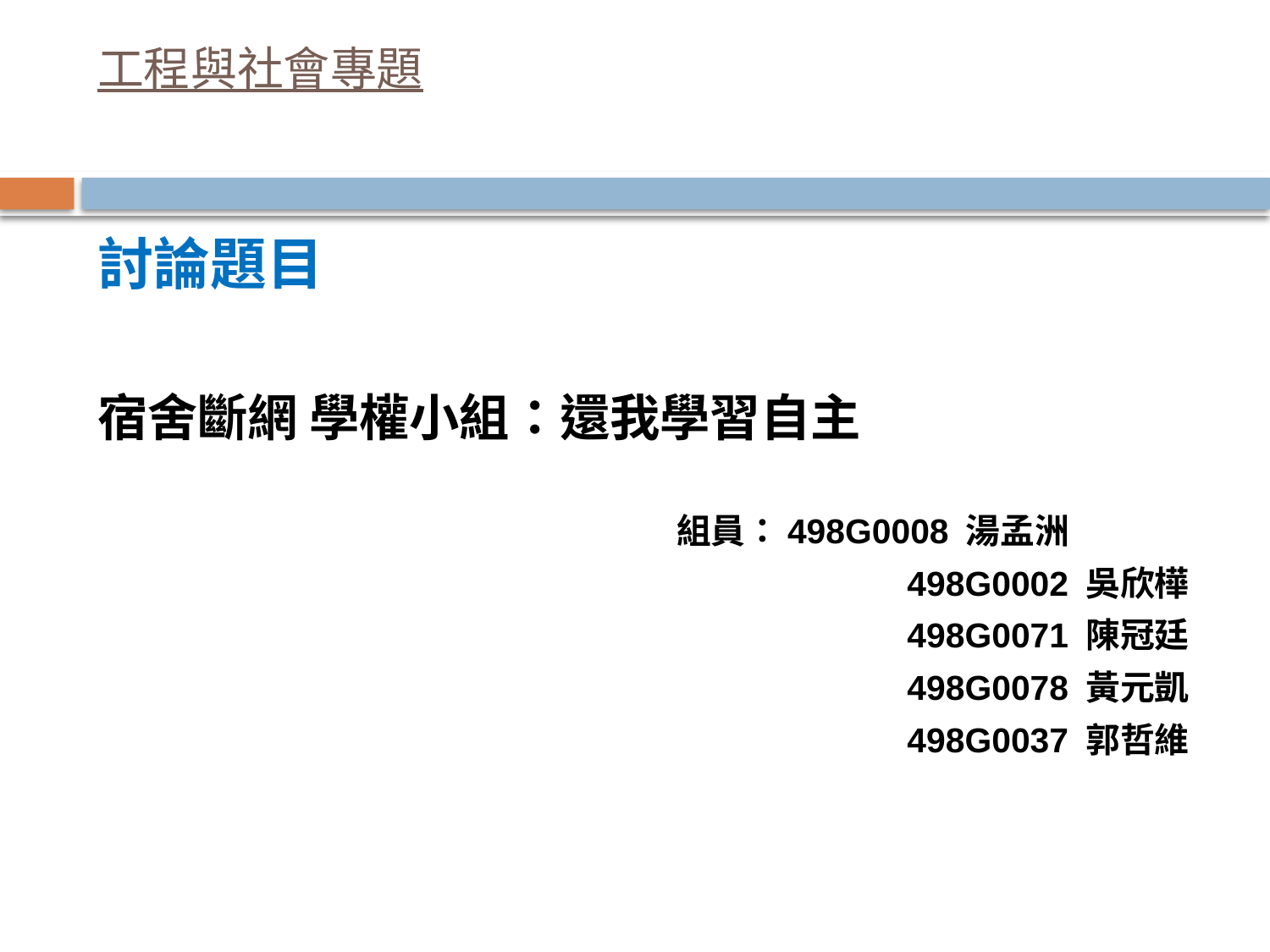

# 工程與社會專題
討論題目

宿舍斷網 學權小組：還我學習自主

                                                                         組員：498G0008 湯孟洲
                                                                                     498G0002 吳欣樺
                                                                                     498G0071 陳冠廷
                                                                                     498G0078 黃元凱
                                                                                     498G0037 郭哲維